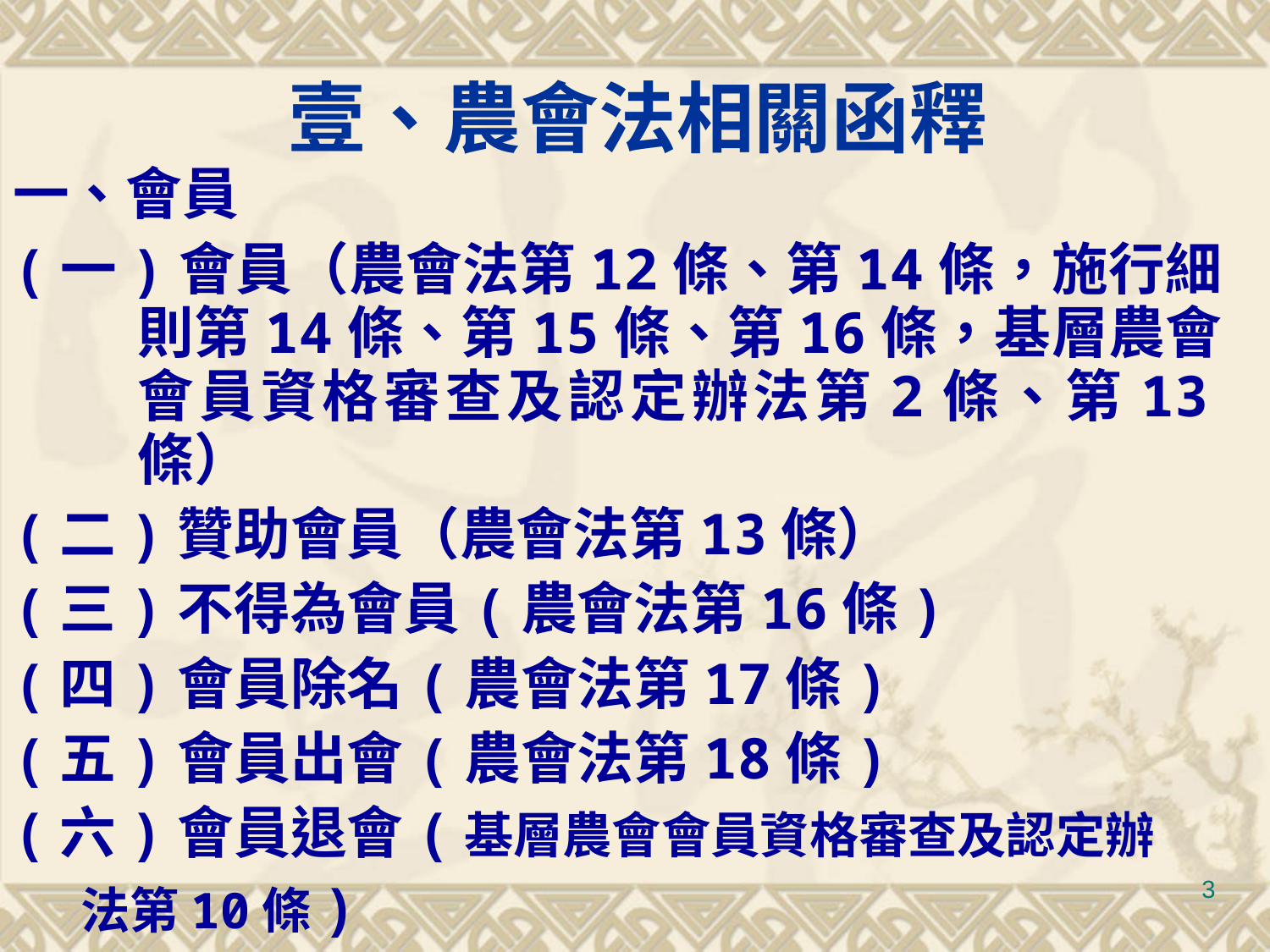

# 壹、農會法相關函釋
一、會員
(一)會員（農會法第12條、第14條，施行細則第14條、第15條、第16條，基層農會會員資格審查及認定辦法第2條、第13條）
(二)贊助會員（農會法第13條）
(三)不得為會員(農會法第16條)
(四)會員除名(農會法第17條)
(五)會員出會(農會法第18條)
(六)會員退會(基層農會會員資格審查及認定辦
     法第10條)

3